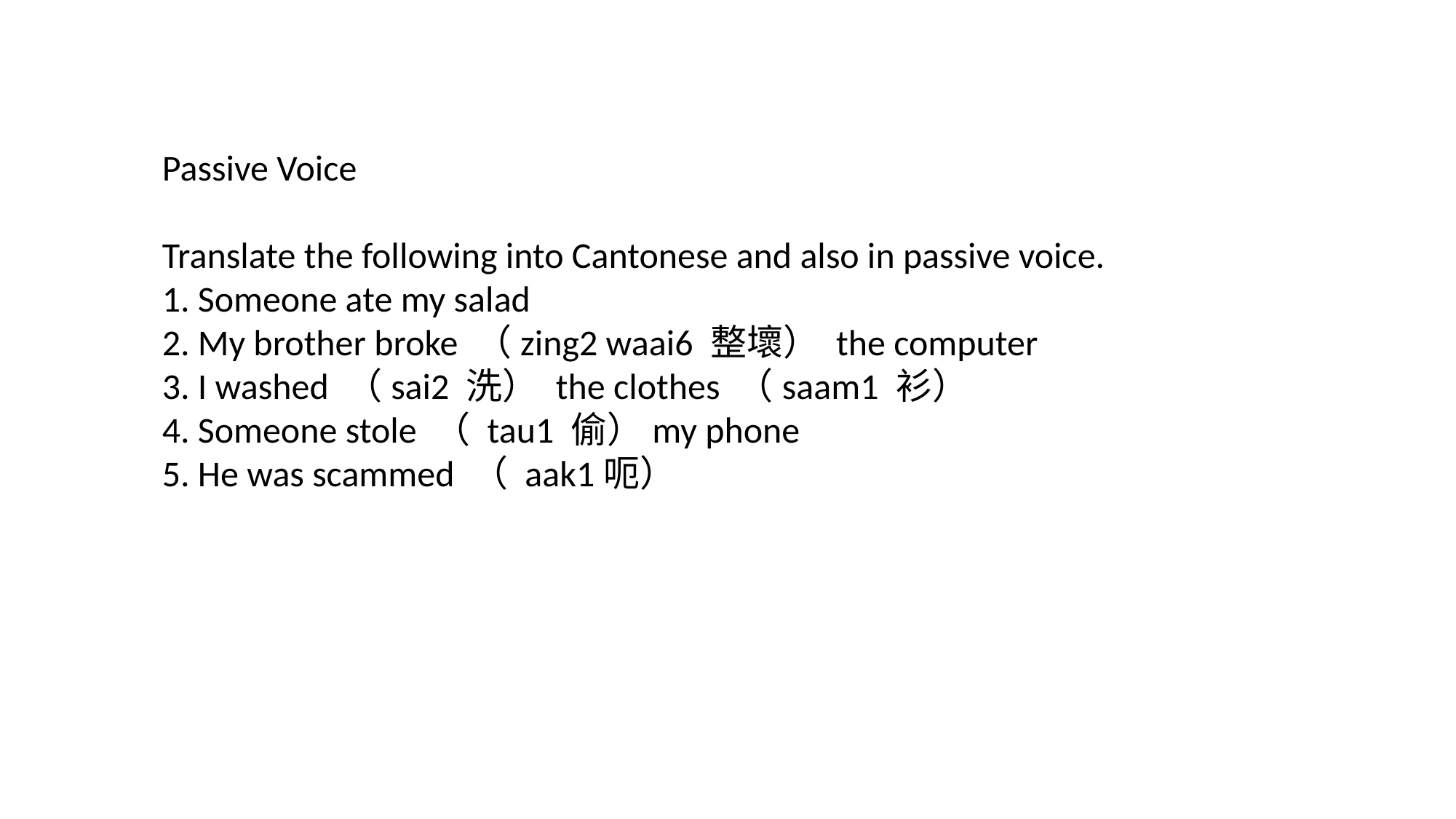

Passive Voice

Translate the following into Cantonese and also in passive voice.
1. Someone ate my salad
2. My brother broke （zing2 waai6 整壞） the computer
3. I washed （sai2 洗） the clothes （saam1 衫）
4. Someone stole （ tau1 偷）my phone
5. He was scammed （ aak1呃）